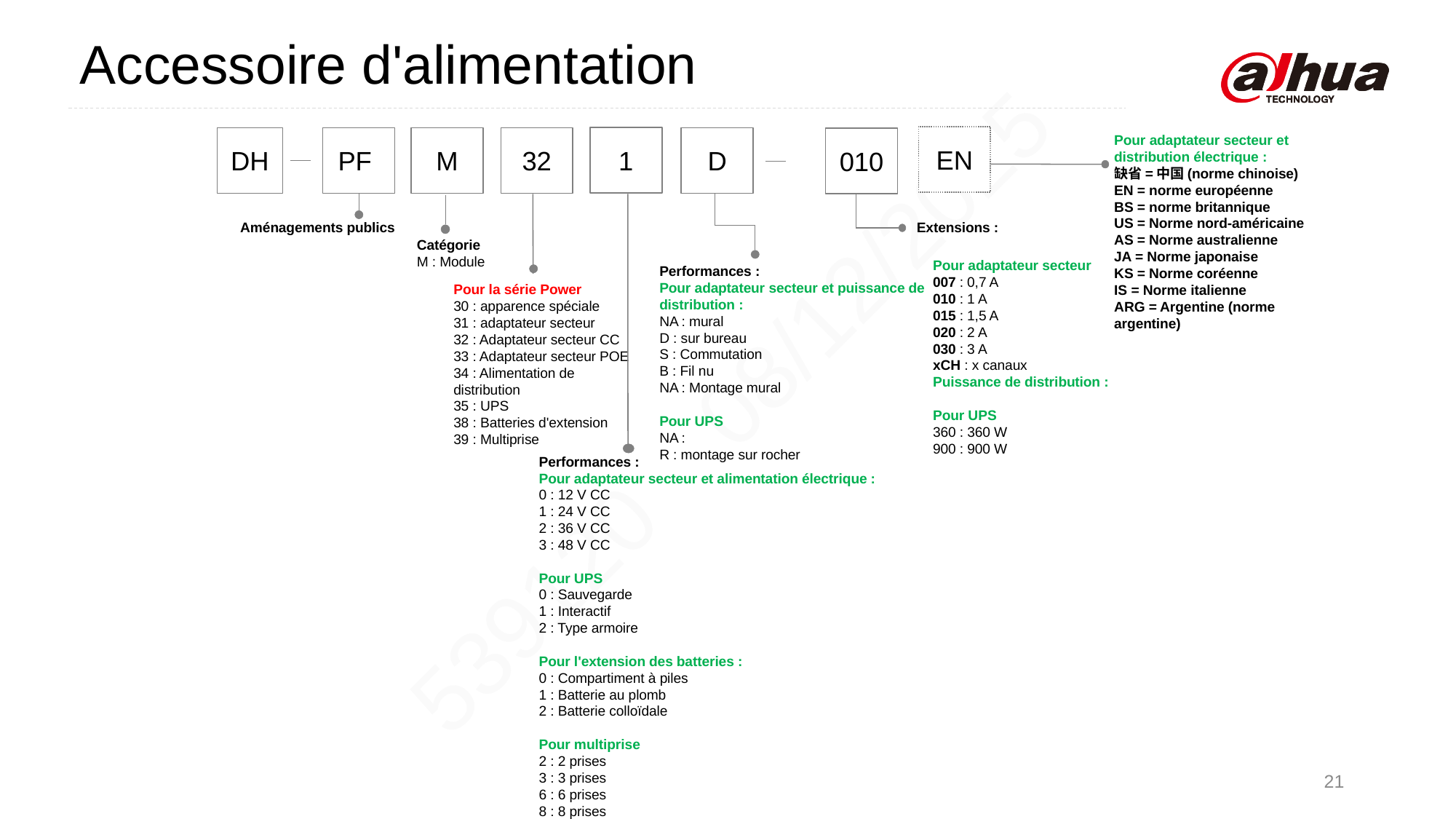

Accessoire d'alimentation

EN
1
Pour adaptateur secteur et distribution électrique :
缺省=中国(norme chinoise)
EN = norme européenne
BS = norme britannique
US = Norme nord-américaine
AS = Norme australienne
JA = Norme japonaise
KS = Norme coréenne
IS = Norme italienne
ARG = Argentine (norme argentine)
DH
PF
M
32
D
010

Aménagements publics
Extensions :
Pour adaptateur secteur
007 : 0,7 A
010 : 1 A
015 : 1,5 A
020 : 2 A
030 : 3 A
xCH : x canaux
Puissance de distribution :

Pour UPS
360 : 360 W
900 : 900 W
Catégorie
M : Module

Performances :
Pour adaptateur secteur et puissance de distribution :
NA : mural
D : sur bureau
S : Commutation
B : Fil nu
NA : Montage mural

Pour UPS
NA :
R : montage sur rocher

Pour la série Power
30 : apparence spéciale
31 : adaptateur secteur
32 : Adaptateur secteur CC
33 : Adaptateur secteur POE
34 : Alimentation de distribution
35 : UPS
38 : Batteries d'extension
39 : Multiprise
Performances :
Pour adaptateur secteur et alimentation électrique :
0 : 12 V CC
1 : 24 V CC
2 : 36 V CC
3 : 48 V CC

Pour UPS
0 : Sauvegarde
1 : Interactif
2 : Type armoire

Pour l'extension des batteries :
0 : Compartiment à piles
1 : Batterie au plomb
2 : Batterie colloïdale

Pour multiprise
2 : 2 prises
3 : 3 prises
6 : 6 prises
8 : 8 prises
21